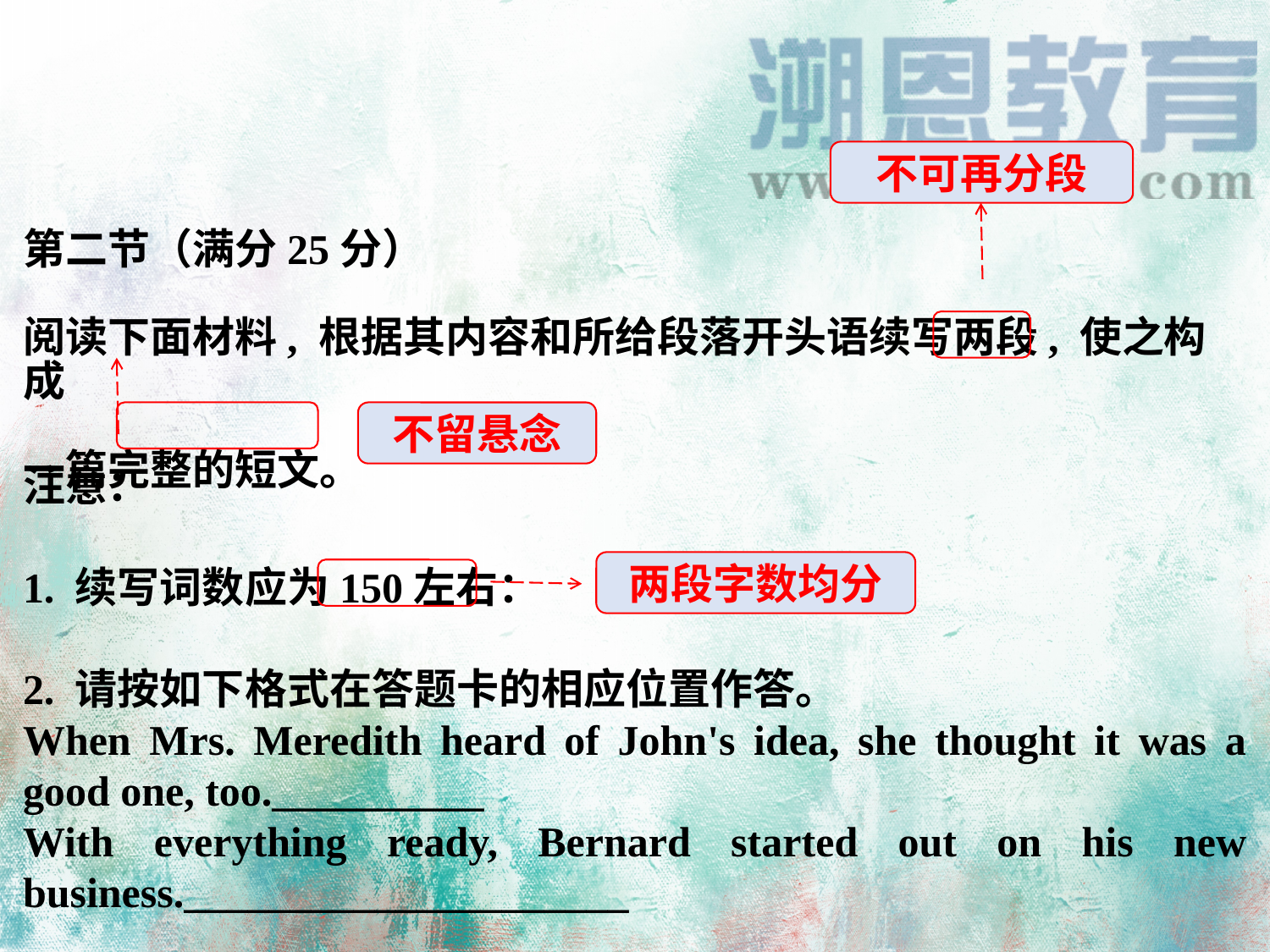

不可再分段
第二节（满分25分）

阅读下面材料, 根据其内容和所给段落开头语续写两段, 使之构成

一篇完整的短文。

注意：

1. 续写词数应为150左右：

2. 请按如下格式在答题卡的相应位置作答。
When Mrs. Meredith heard of John's idea, she thought it was a good one, too.__________
With everything ready, Bernard started out on his new business._____________________
不留悬念
两段字数均分